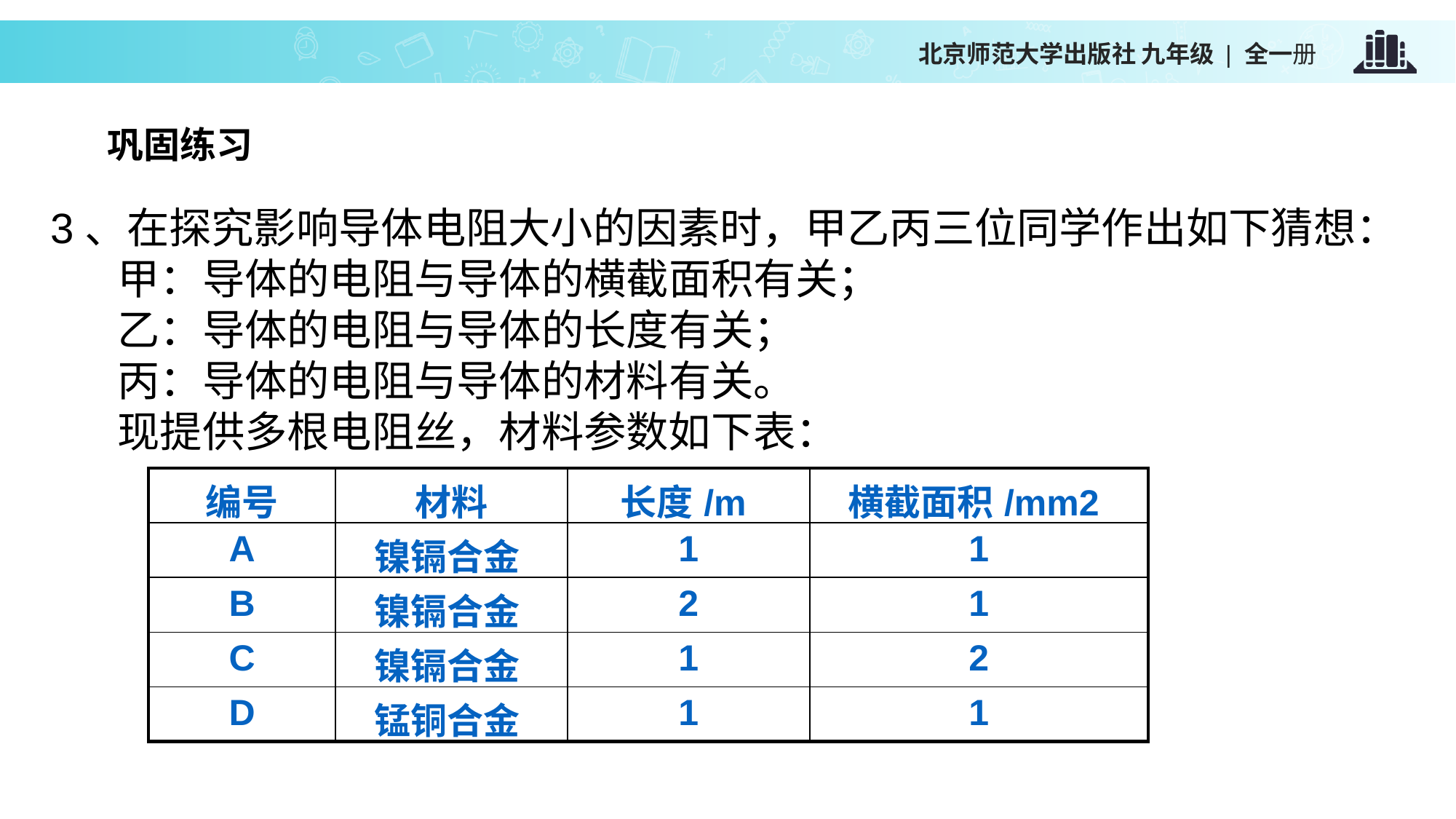

巩固练习
3、在探究影响导体电阻大小的因素时，甲乙丙三位同学作出如下猜想：
      甲：导体的电阻与导体的横截面积有关；
      乙：导体的电阻与导体的长度有关；
      丙：导体的电阻与导体的材料有关。
      现提供多根电阻丝，材料参数如下表：
| 编号 | 材料 | 长度/m | 横截面积/mm2 |
| --- | --- | --- | --- |
| A | 镍镉合金 | 1 | 1 |
| B | 镍镉合金 | 2 | 1 |
| C | 镍镉合金 | 1 | 2 |
| D | 锰铜合金 | 1 | 1 |